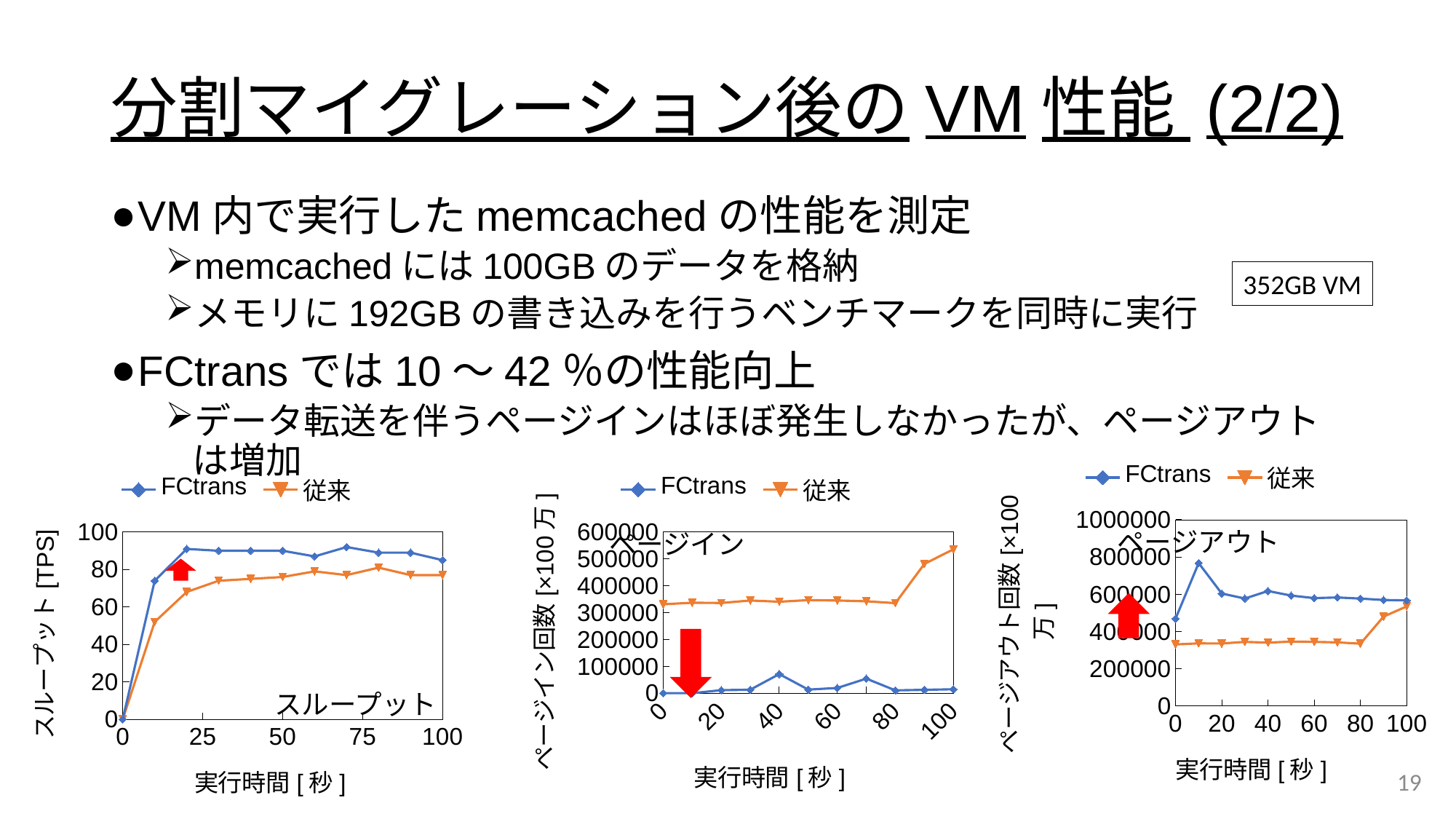

# 分割マイグレーション後のVM性能 (2/2)
VM内で実行したmemcachedの性能を測定
memcachedには100GBのデータを格納
メモリに192GBの書き込みを行うベンチマークを同時に実行
FCtransでは10〜42％の性能向上
データ転送を伴うページインはほぼ発生しなかったが、ページアウトは増加
352GB VM

### Chart

| Category |  |  |
|---|---|---|

### Chart

| Category |  |  |
|---|---|---|

### Chart

| Category |  |  |
|---|---|---|
ページアウト
ページイン

スループット
19